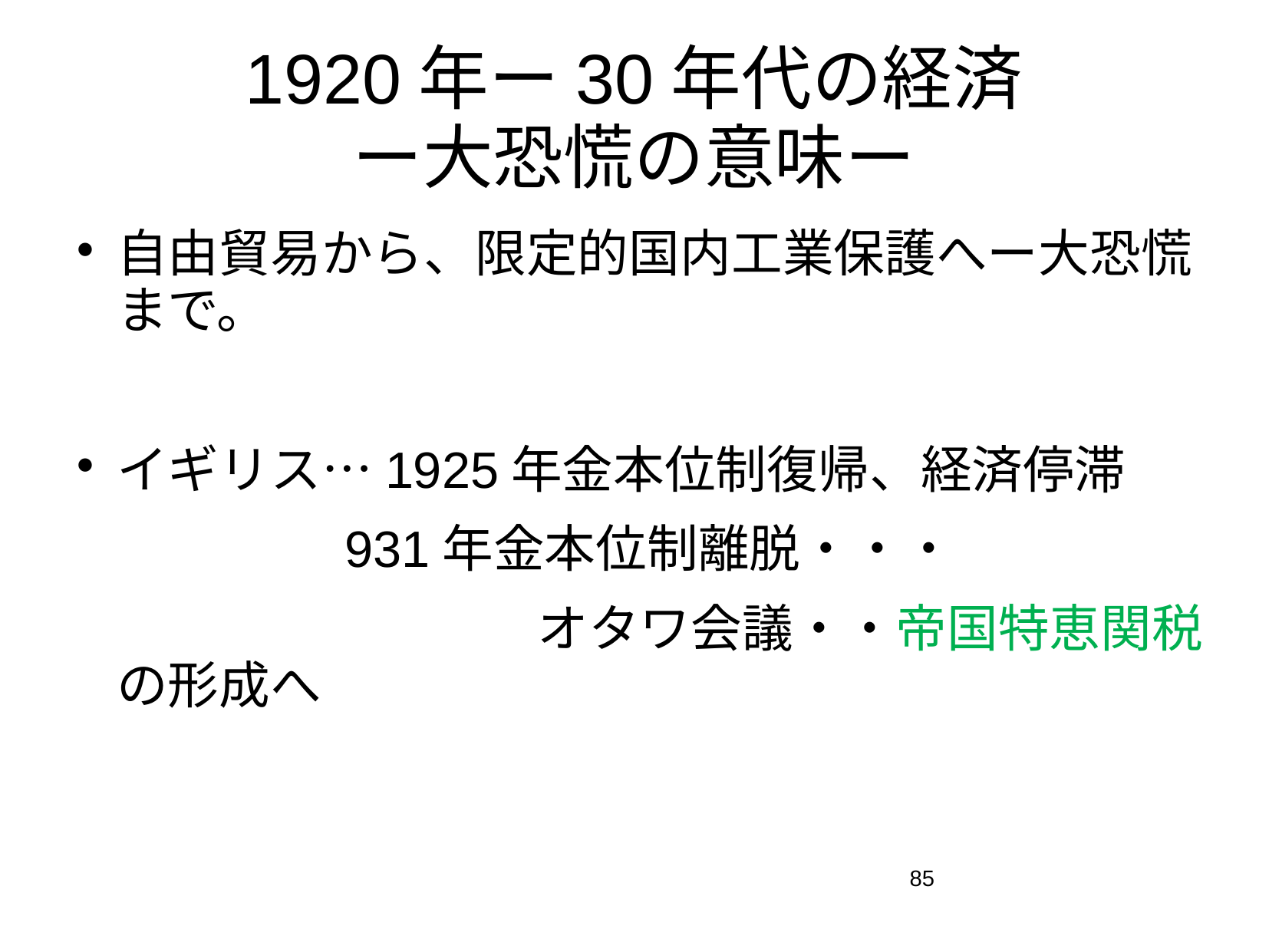

# 1920年ー30年代の経済 ー大恐慌の意味ー
自由貿易から、限定的国内工業保護へー大恐慌まで。

イギリス…1925年金本位制復帰、経済停滞
　　　　　931年金本位制離脱・・・
　　　　　　　　　オタワ会議・・帝国特恵関税の形成へ
85